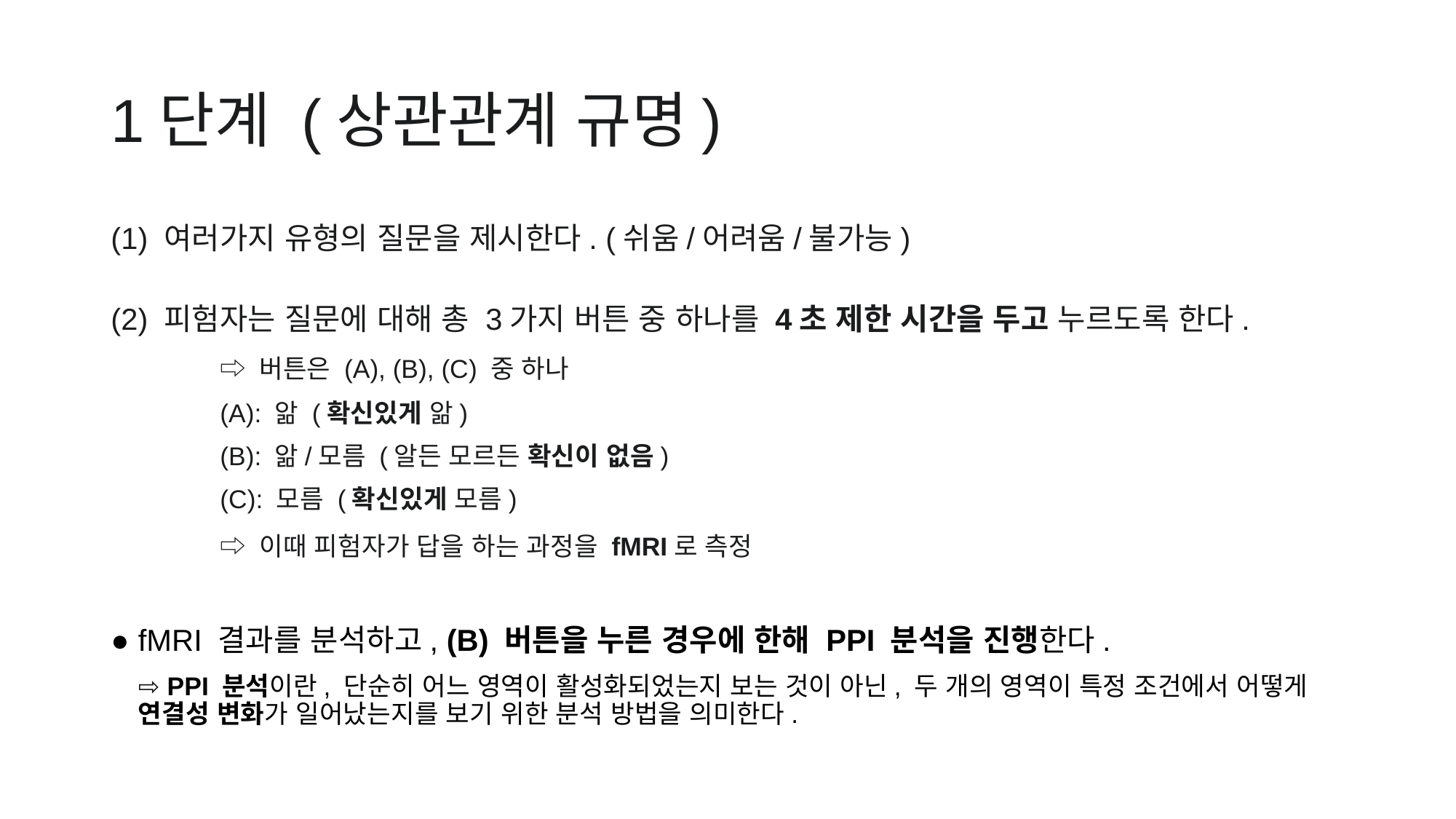

# 1단계 (상관관계 규명)
(1) 여러가지 유형의 질문을 제시한다. (쉬움/어려움/불가능)

(2) 피험자는 질문에 대해 총 3가지 버튼 중 하나를 4초 제한 시간을 두고 누르도록 한다.
	⇨ 버튼은 (A), (B), (C) 중 하나
	(A): 앎 (확신있게 앎)
	(B): 앎/모름 (알든 모르든 확신이 없음)
	(C): 모름 (확신있게 모름)
	⇨ 이때 피험자가 답을 하는 과정을 fMRI로 측정

fMRI 결과를 분석하고, (B) 버튼을 누른 경우에 한해 PPI 분석을 진행한다.
⇨ PPI 분석이란, 단순히 어느 영역이 활성화되었는지 보는 것이 아닌, 두 개의 영역이 특정 조건에서 어떻게 연결성 변화가 일어났는지를 보기 위한 분석 방법을 의미한다.